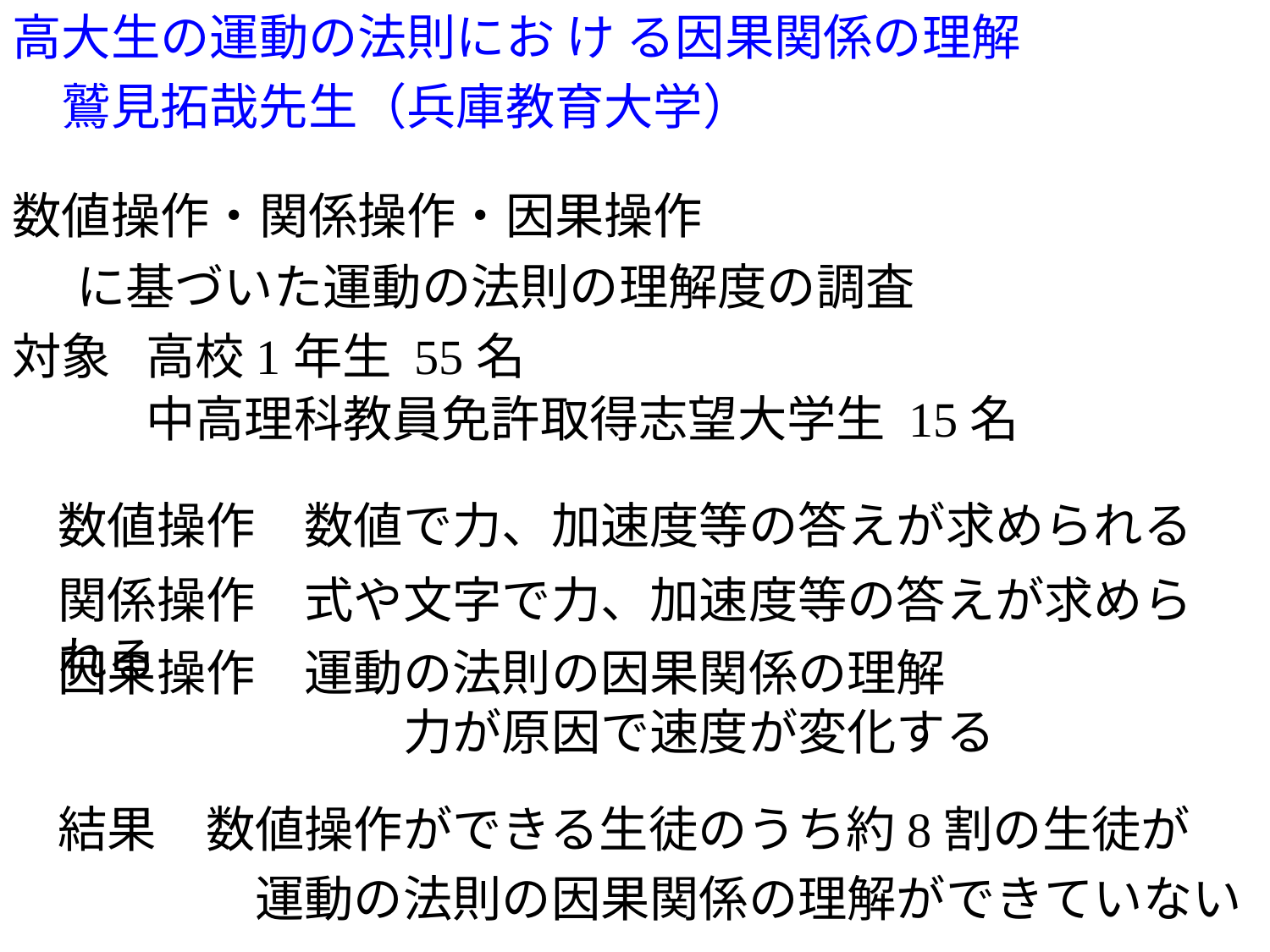

高大生の運動の法則にお け る因果関係の理解
　鷲見拓哉先生（兵庫教育大学）
数値操作・関係操作・因果操作
に基づいた運動の法則の理解度の調査
高校1年生 55名
対象
中高理科教員免許取得志望大学生 15名
数値操作　数値で力、加速度等の答えが求められる
関係操作　式や文字で力、加速度等の答えが求められる
因果操作　運動の法則の因果関係の理解
　　　　　　　力が原因で速度が変化する
結果　数値操作ができる生徒のうち約8割の生徒が
　　　　運動の法則の因果関係の理解ができていない